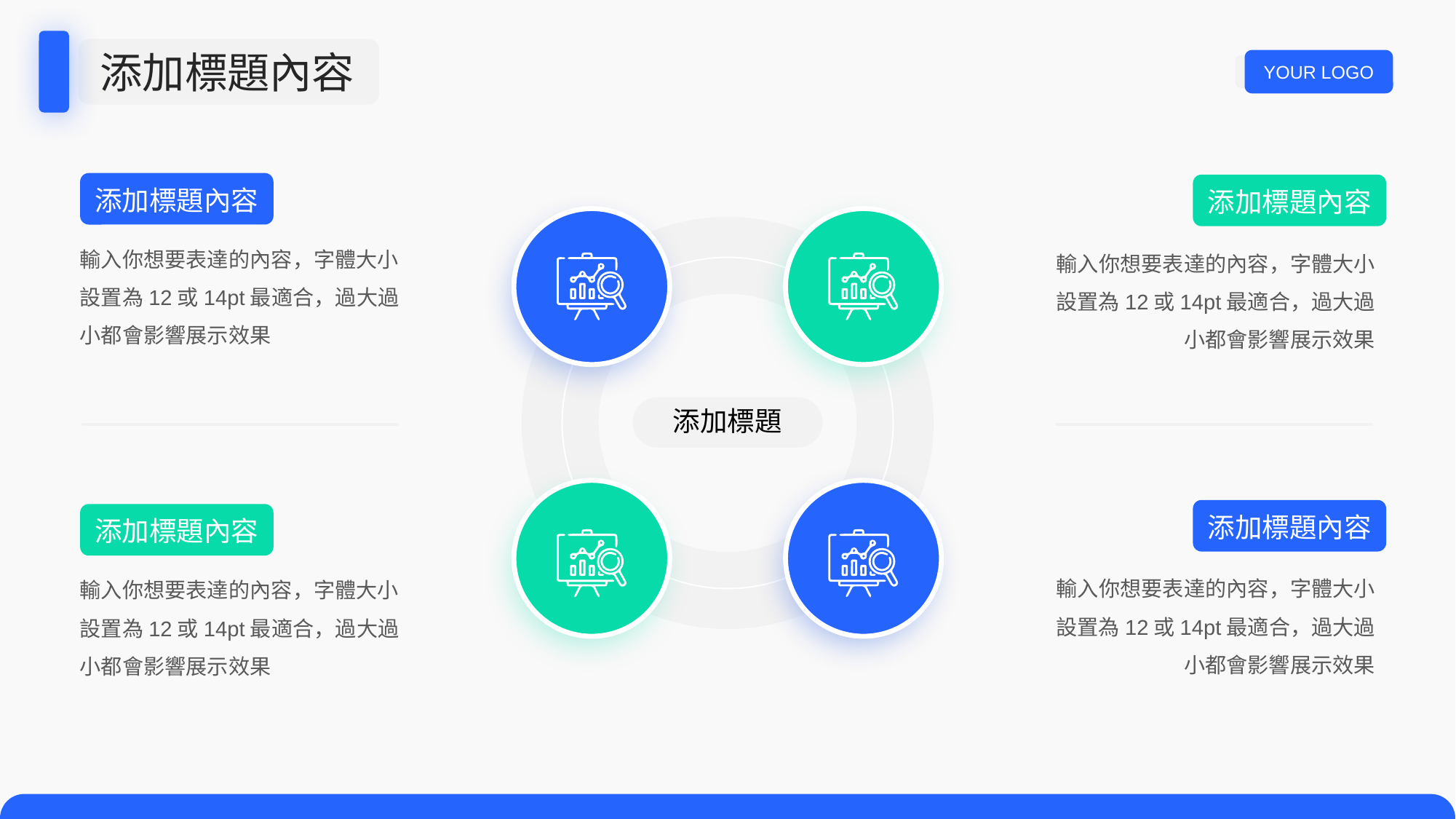

添加標題內容

YOUR LOGO

添加標題內容
添加標題內容

添加標題

輸入你想要表達的內容，字體大小設置為12或14pt最適合，過大過小都會影響展示效果
輸入你想要表達的內容，字體大小設置為12或14pt最適合，過大過小都會影響展示效果

添加標題內容
添加標題內容
輸入你想要表達的內容，字體大小設置為12或14pt最適合，過大過小都會影響展示效果
輸入你想要表達的內容，字體大小設置為12或14pt最適合，過大過小都會影響展示效果